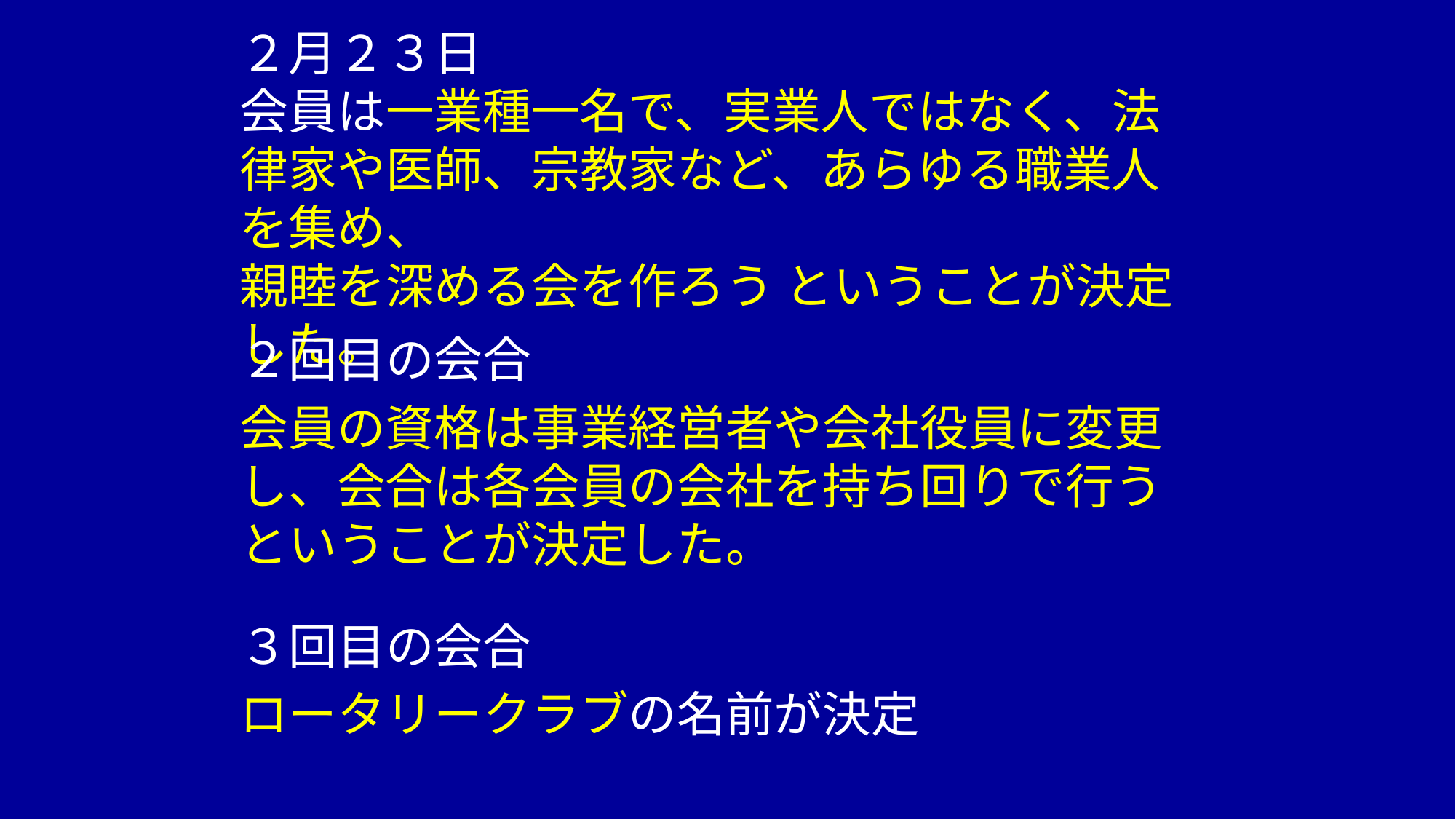

# ２月２３日 会員は一業種一名で、実業人ではなく、法律家や医師、宗教家など、あらゆる職業人を集め、 親睦を深める会を作ろう ということが決定した。
２回目の会合
会員の資格は事業経営者や会社役員に変更し、会合は各会員の会社を持ち回りで行う ということが決定した。

３回目の会合
ロータリークラブの名前が決定